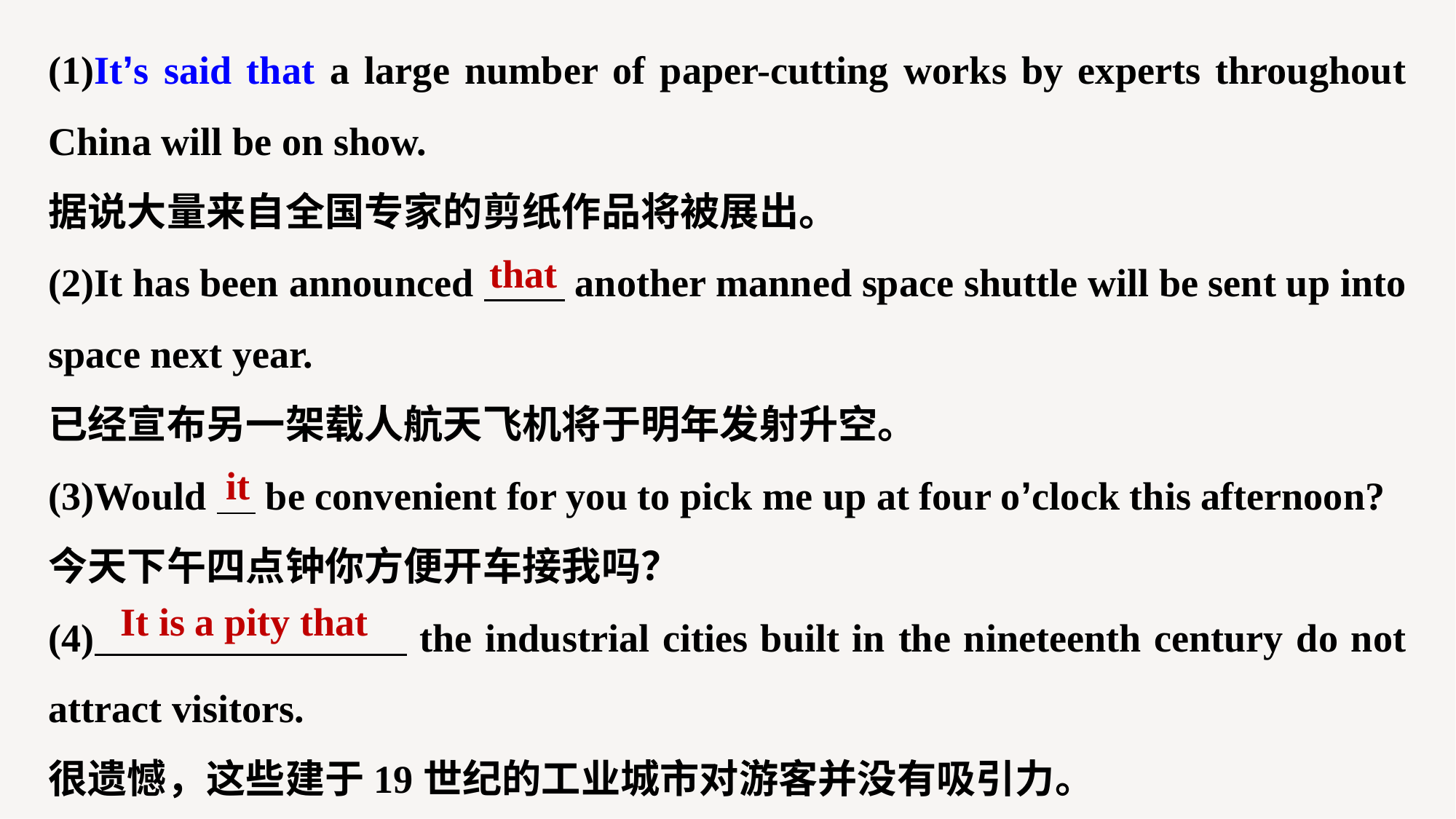

(1)It’s said that a large number of paper-cutting works by experts throughout China will be on show.
据说大量来自全国专家的剪纸作品将被展出。
(2)It has been announced          another manned space shuttle will be sent up into space next year.
已经宣布另一架载人航天飞机将于明年发射升空。
(3)Would      be convenient for you to pick me up at four o’clock this afternoon?
今天下午四点钟你方便开车接我吗？
(4)                         the industrial cities built in the nineteenth century do not attract visitors.
很遗憾，这些建于19世纪的工业城市对游客并没有吸引力。
that
it
It is a pity that